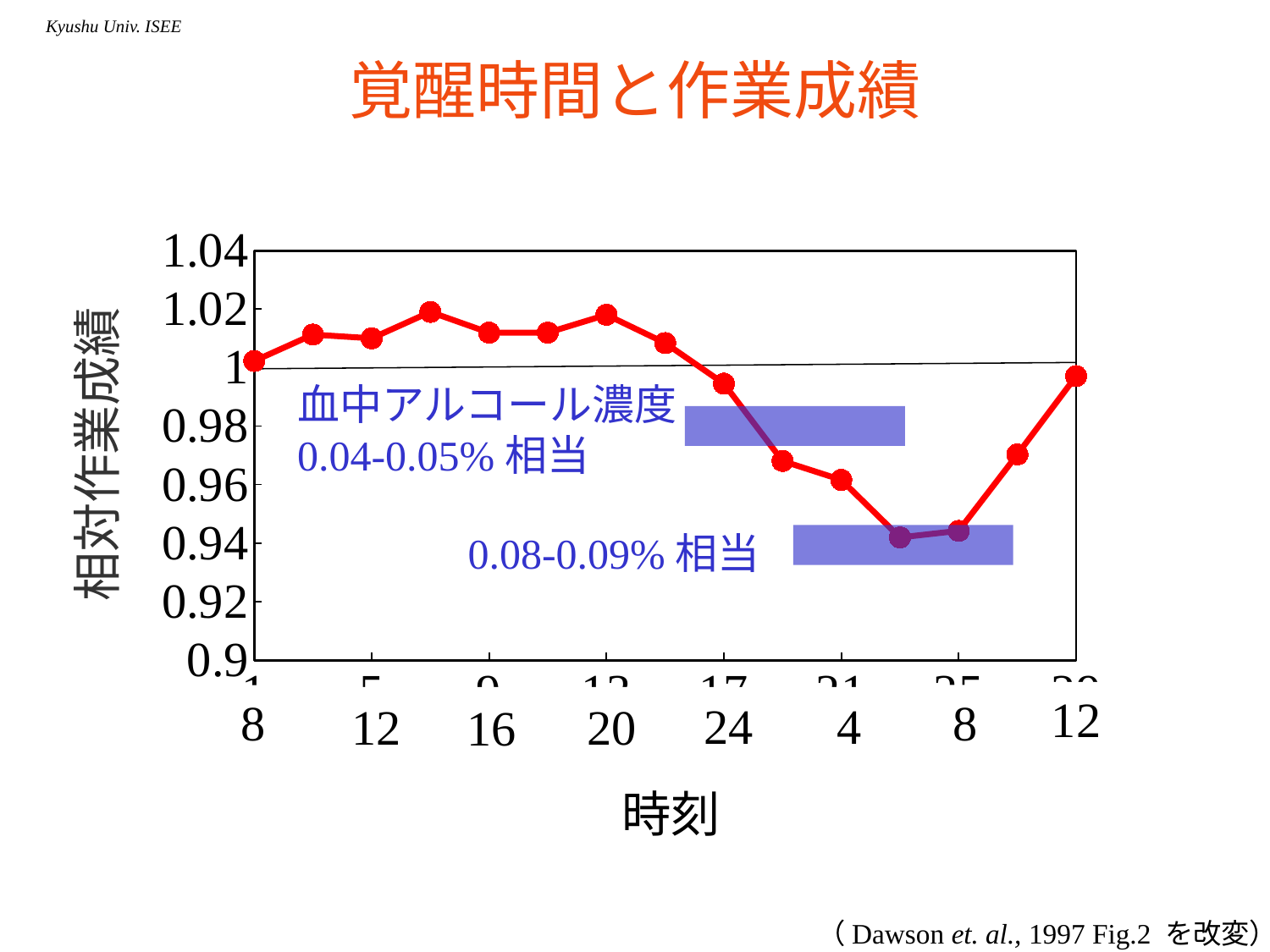

# 覚醒時間と作業成績

### Chart

| Category |  |
|---|---|
血中アルコール濃度
0.04-0.05%相当

0.08-0.09%相当

12
8
8
24
4
20
12
16

（Dawson et. al., 1997 Fig.2 を改変）